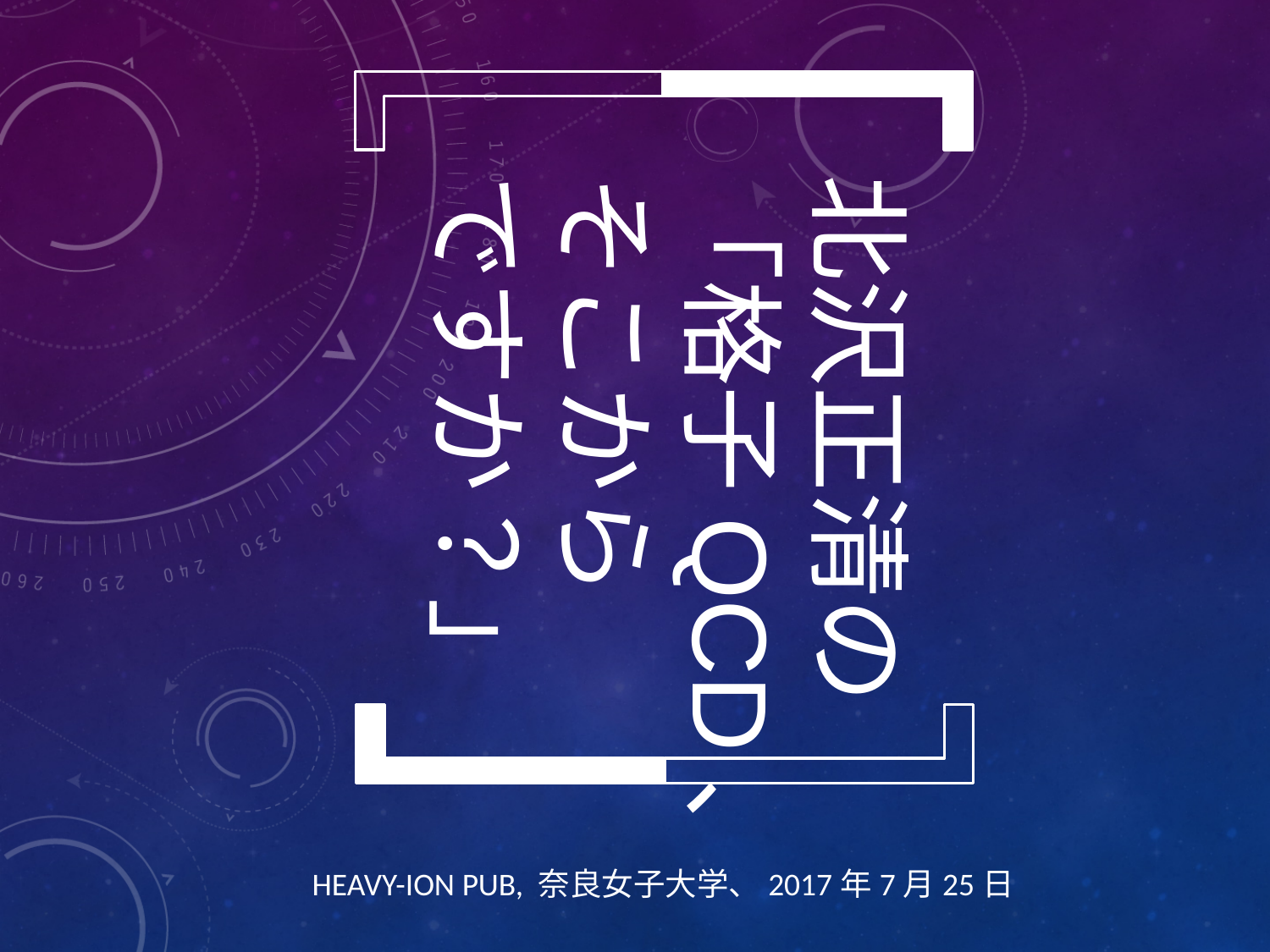

北沢正清の
「格子QCD、
そこから
ですか？」

Heavy-Ion Pub, 奈良女子大学、2017年7月25日